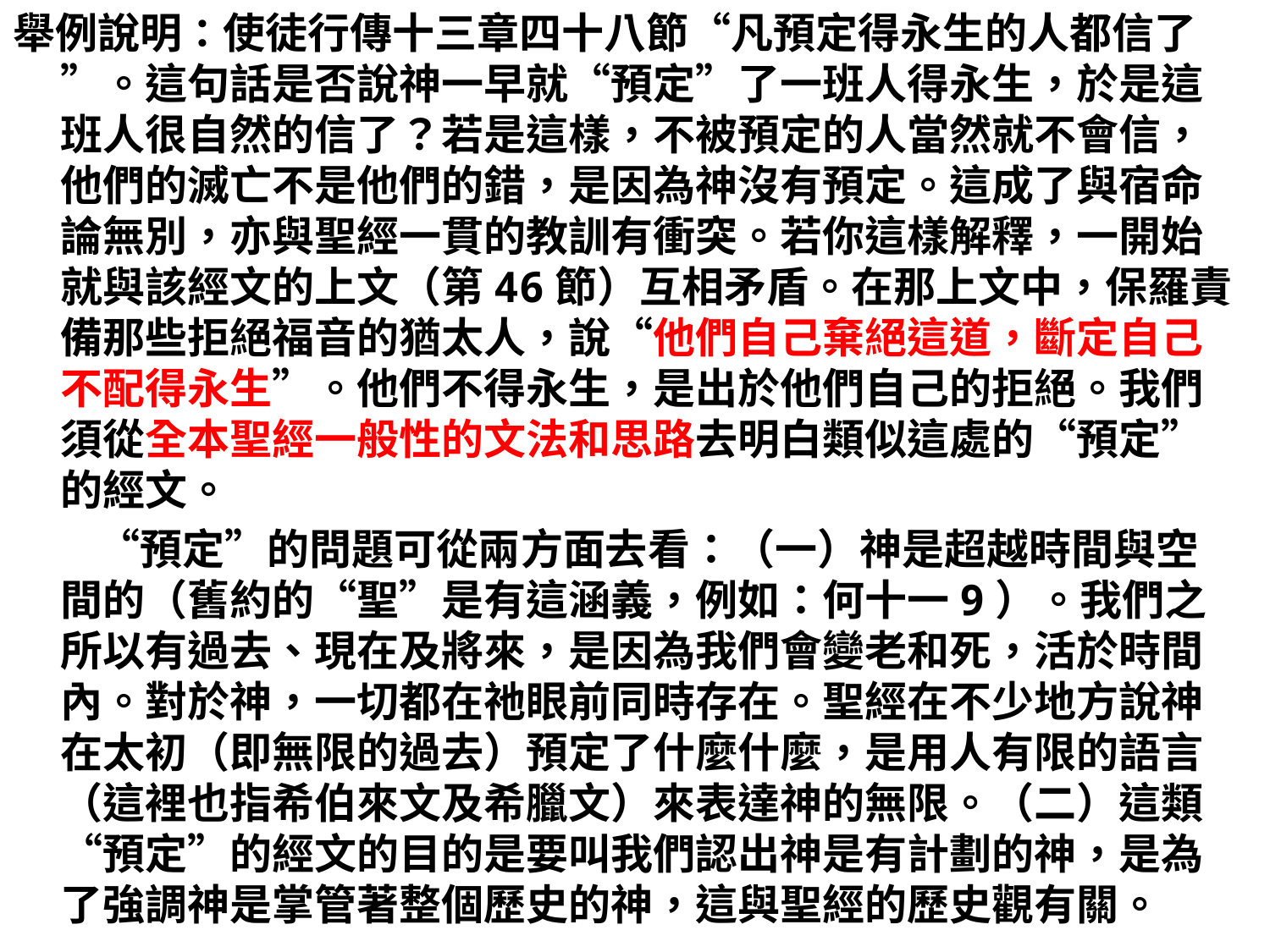

舉例說明：使徒行傳十三章四十八節“凡預定得永生的人都信了”。這句話是否說神一早就“預定”了一班人得永生，於是這班人很自然的信了？若是這樣，不被預定的人當然就不會信，他們的滅亡不是他們的錯，是因為神沒有預定。這成了與宿命論無別，亦與聖經一貫的教訓有衝突。若你這樣解釋，一開始就與該經文的上文（第46節）互相矛盾。在那上文中，保羅責備那些拒絕福音的猶太人，說“他們自己棄絕這道，斷定自己不配得永生”。他們不得永生，是出於他們自己的拒絕。我們須從全本聖經一般性的文法和思路去明白類似這處的“預定”的經文。
　　“預定”的問題可從兩方面去看：（一）神是超越時間與空間的（舊約的“聖”是有這涵義，例如：何十一9）。我們之所以有過去、現在及將來，是因為我們會變老和死，活於時間內。對於神，一切都在祂眼前同時存在。聖經在不少地方說神在太初（即無限的過去）預定了什麼什麼，是用人有限的語言（這裡也指希伯來文及希臘文）來表達神的無限。（二）這類“預定”的經文的目的是要叫我們認出神是有計劃的神，是為了強調神是掌管著整個歷史的神，這與聖經的歷史觀有關。
#